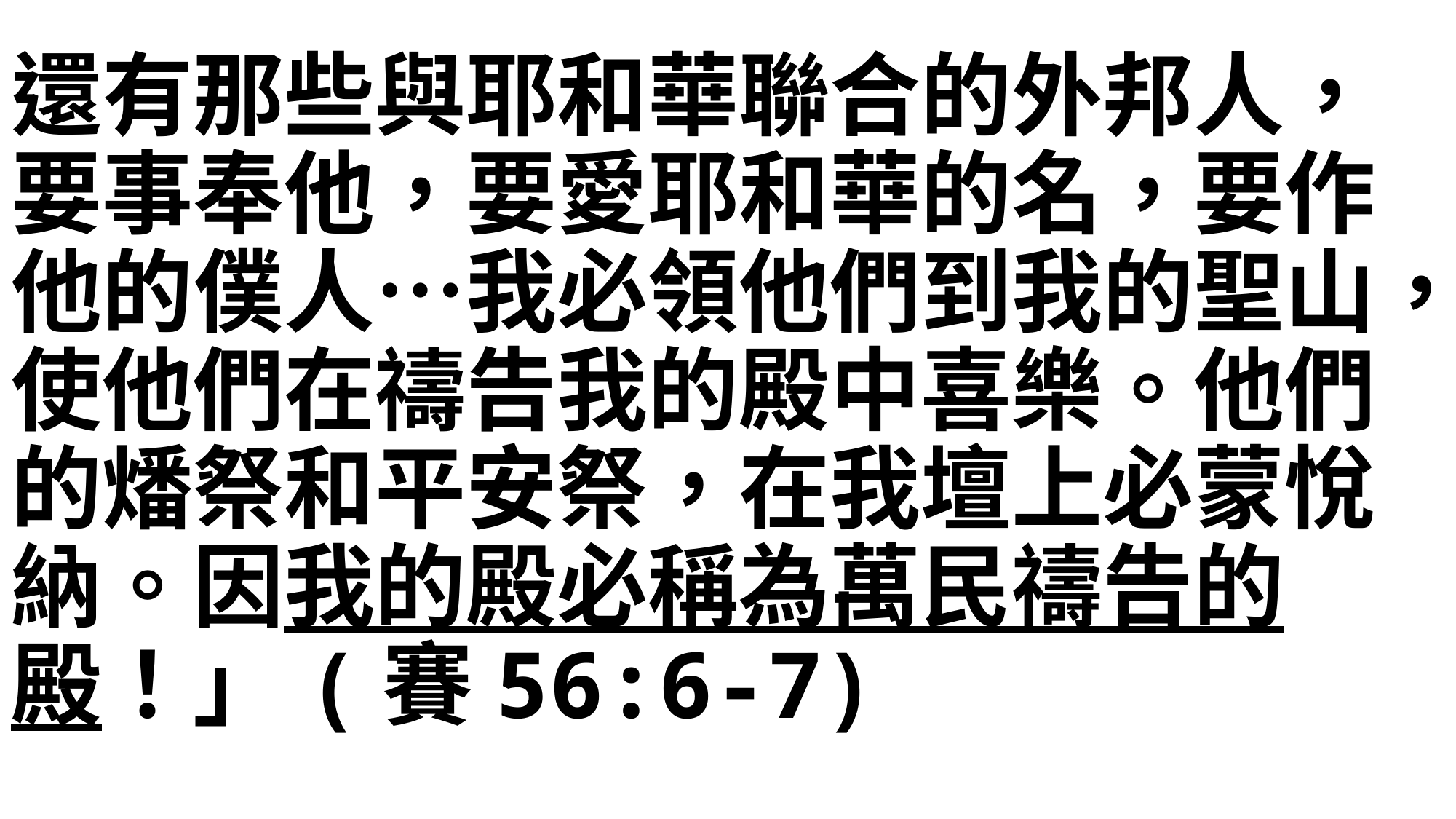

還有那些與耶和華聯合的外邦人，要事奉他，要愛耶和華的名，要作他的僕人…我必領他們到我的聖山，使他們在禱告我的殿中喜樂。他們的燔祭和平安祭，在我壇上必蒙悅納。因我的殿必稱為萬民禱告的殿！」(賽56:6-7)